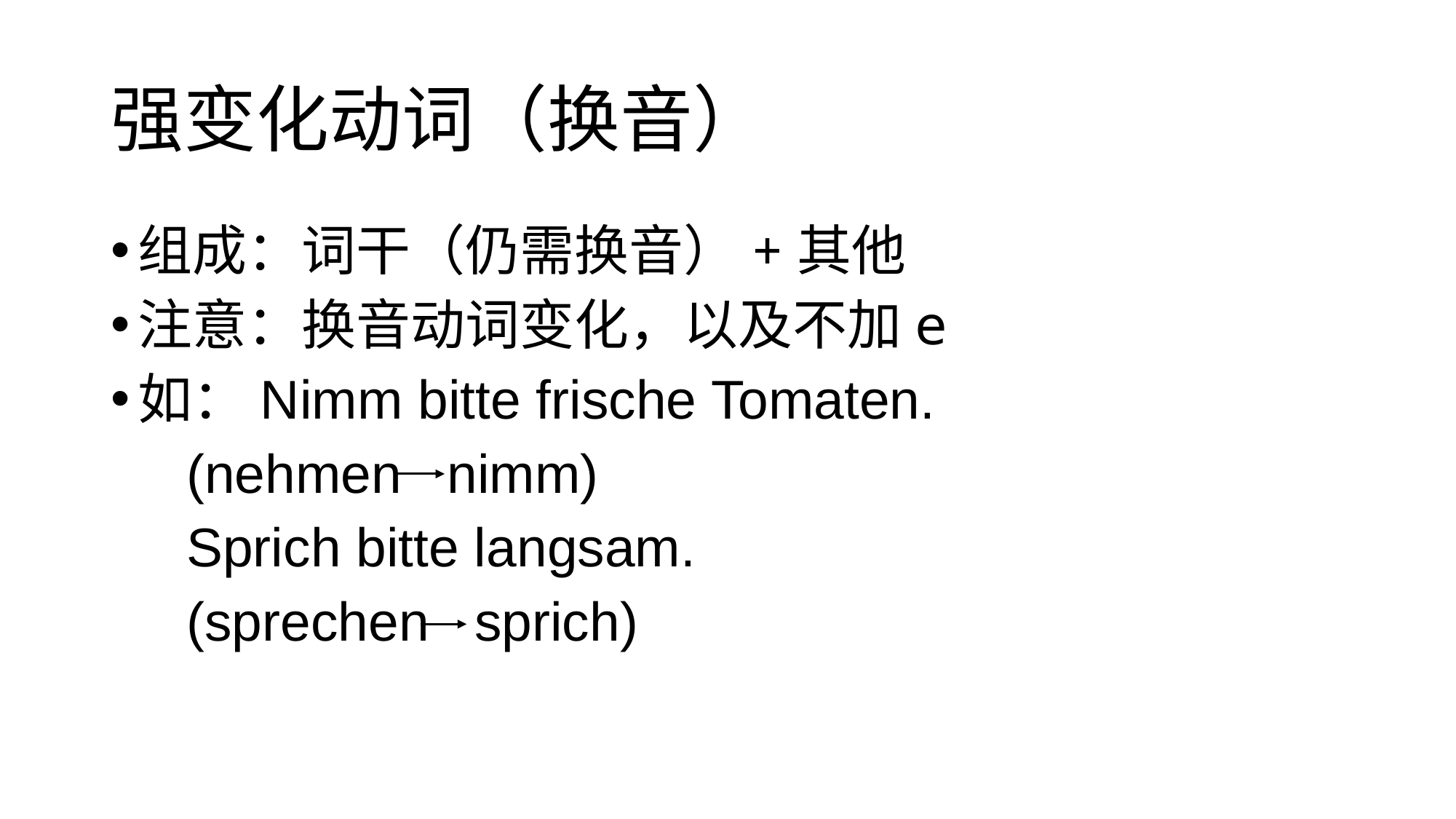

# 强变化动词（换音）
组成：词干（仍需换音）+其他
注意：换音动词变化，以及不加e
如：Nimm bitte frische Tomaten.
     (nehmen   nimm)
     Sprich bitte langsam.
     (sprechen   sprich)